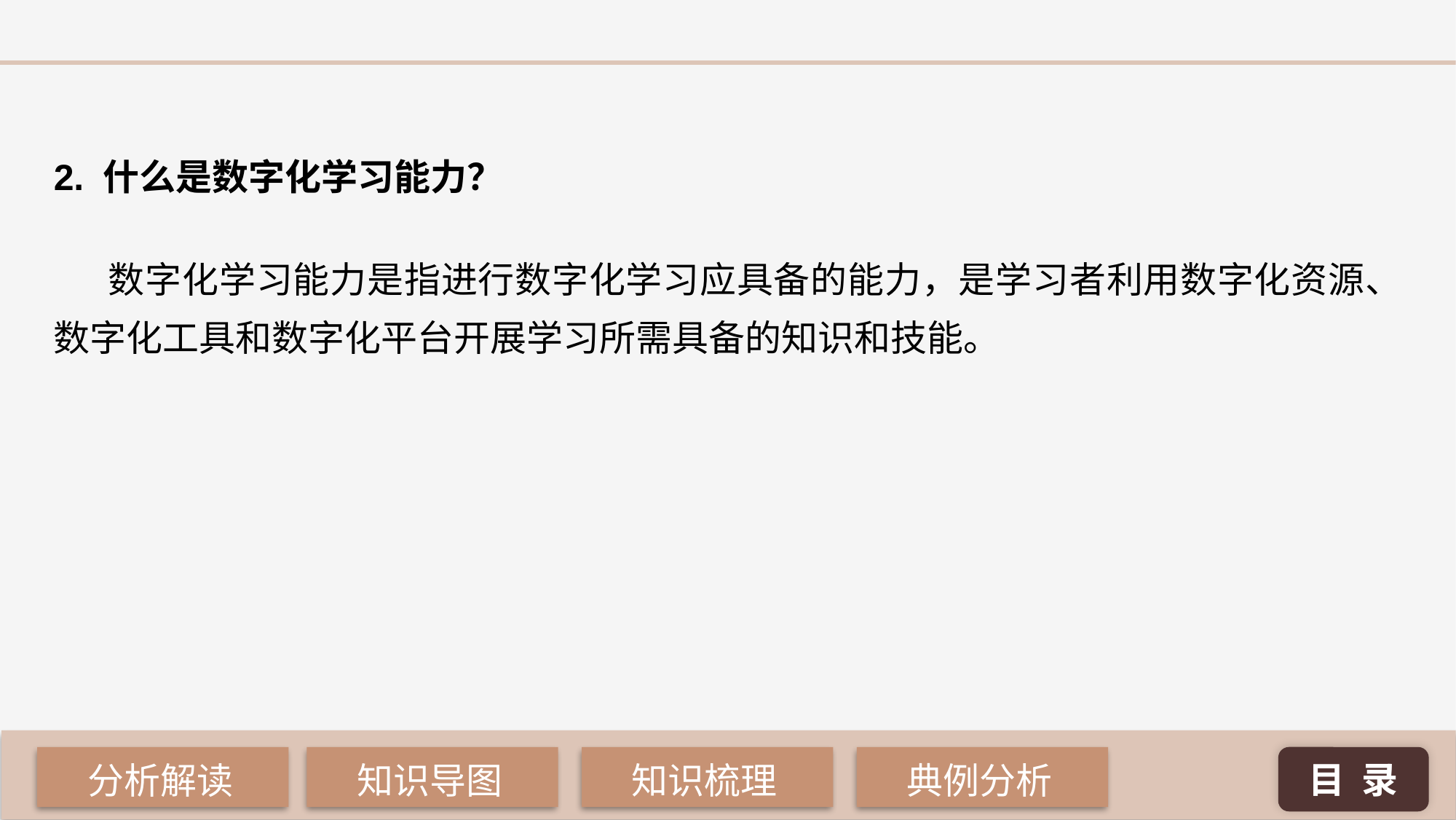

2. 什么是数字化学习能力？
数字化学习能力是指进行数字化学习应具备的能力，是学习者利用数字化资源、数字化工具和数字化平台开展学习所需具备的知识和技能。